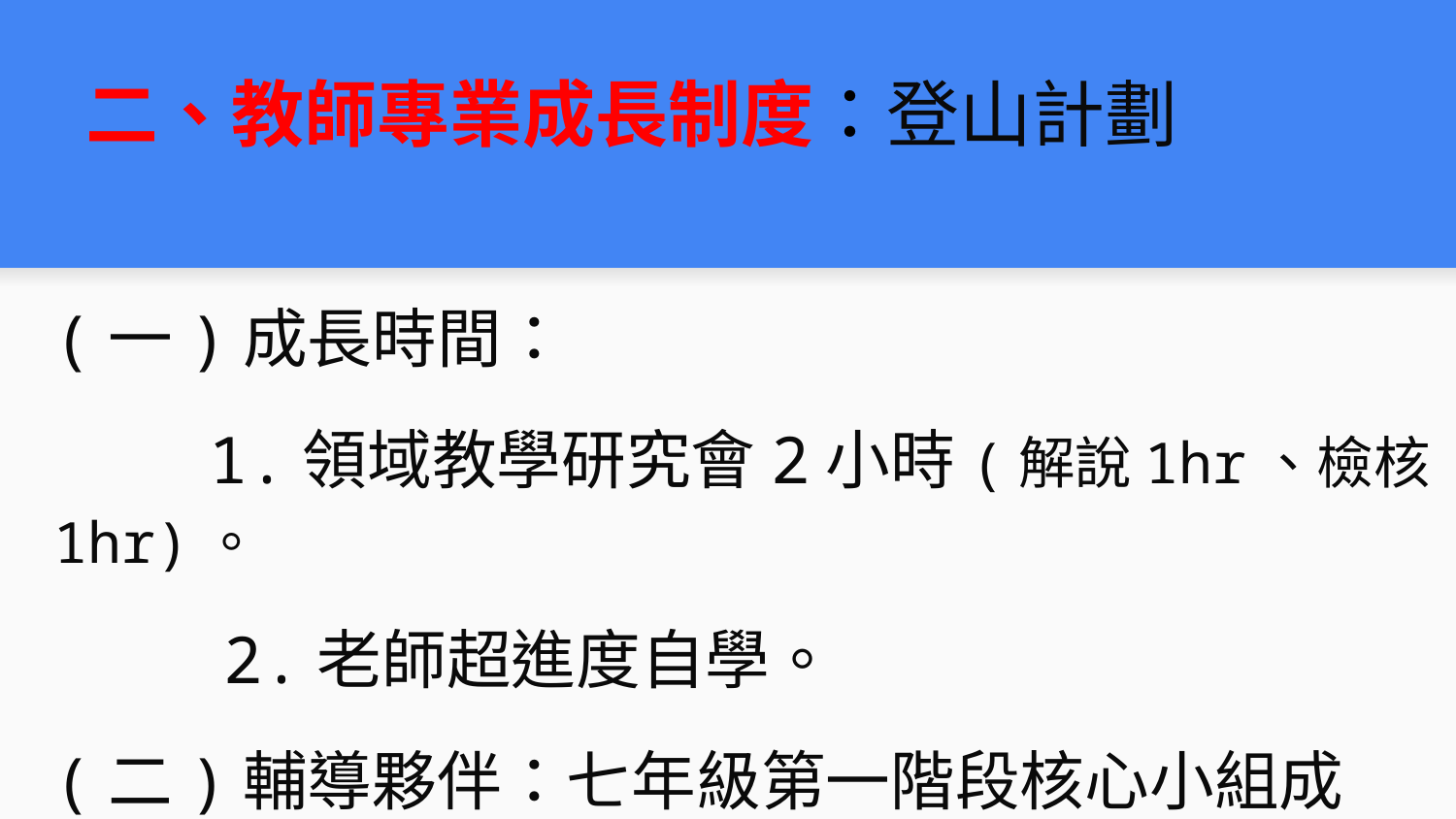

# 二、教師專業成長制度：登山計劃
(一)成長時間：
    1.領域教學研究會2小時(解說1hr、檢核1hr)。
     2.老師超進度自學。
(二)輔導夥伴：七年級第一階段核心小組成員。